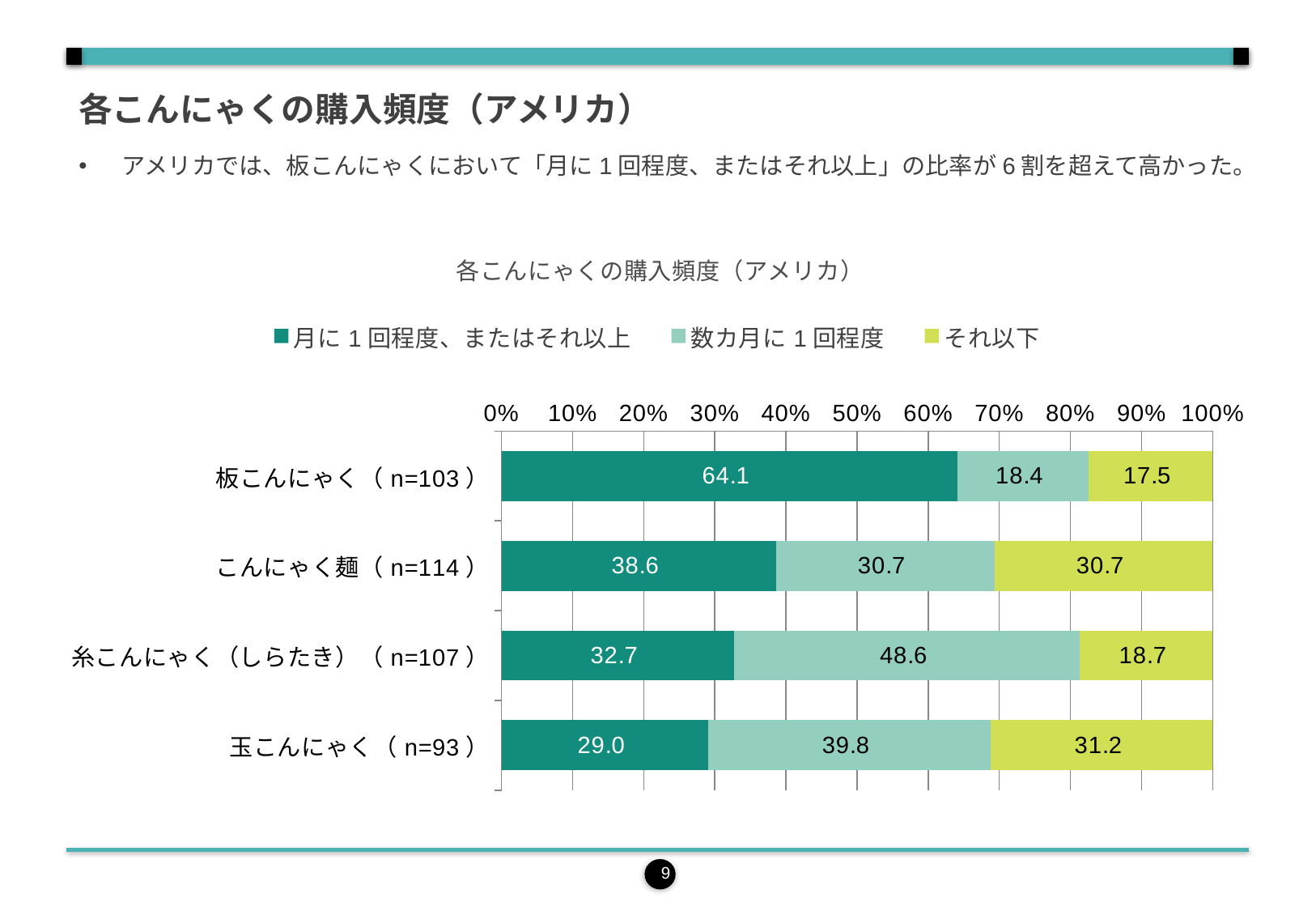

各こんにゃくの購入頻度（アメリカ）
アメリカでは、板こんにゃくにおいて「月に1回程度、またはそれ以上」の比率が6割を超えて高かった。

### Chart: 各こんにゃくの購入頻度（アメリカ）

| Category | 月に1回程度、またはそれ以上 | 数カ月に1回程度 | それ以下 |
|---|---|---|---|
| 板こんにゃく（n=103） | 64.07766990291262 | 18.446601941747574 | 17.475728155339805 |
| こんにゃく麺（n=114） | 38.59649122807018 | 30.70175438596491 | 30.70175438596491 |
| 糸こんにゃく（しらたき）（n=107） | 32.71028037383178 | 48.598130841121495 | 18.69158878504673 |
| 玉こんにゃく（n=93） | 29.032258064516128 | 39.784946236559136 | 31.182795698924732 |
9